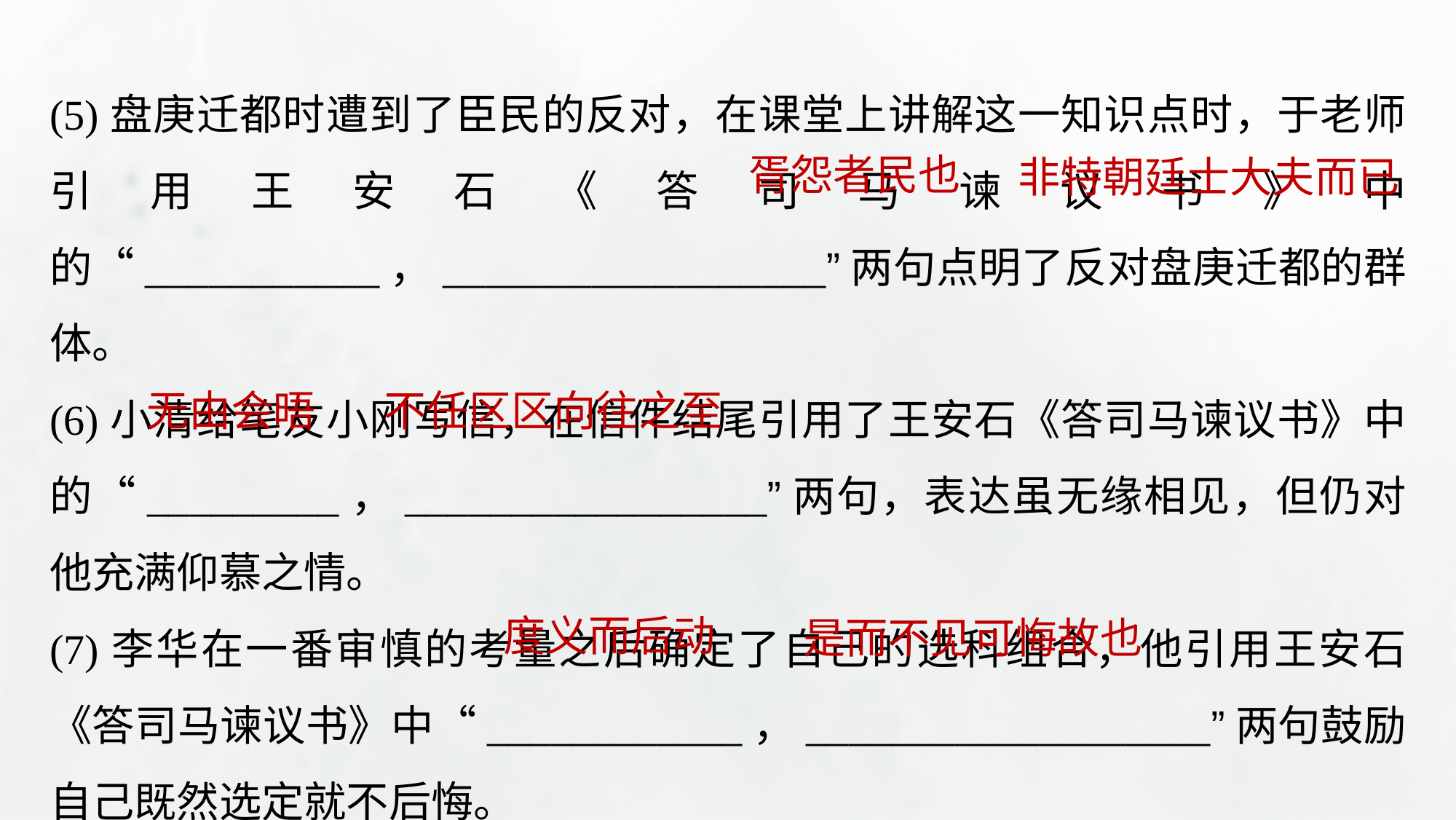

(5)盘庚迁都时遭到了臣民的反对，在课堂上讲解这一知识点时，于老师引用王安石《答司马谏议书》中的“___________，__________________”两句点明了反对盘庚迁都的群体。
(6)小清给笔友小刚写信，在信件结尾引用了王安石《答司马谏议书》中的“_________，_________________”两句，表达虽无缘相见，但仍对他充满仰慕之情。
(7)李华在一番审慎的考量之后确定了自己的选科组合，他引用王安石《答司马谏议书》中“____________，___________________”两句鼓励自己既然选定就不后悔。
胥怨者民也
非特朝廷士大夫而已
无由会晤
不任区区向往之至
度义而后动
是而不见可悔故也